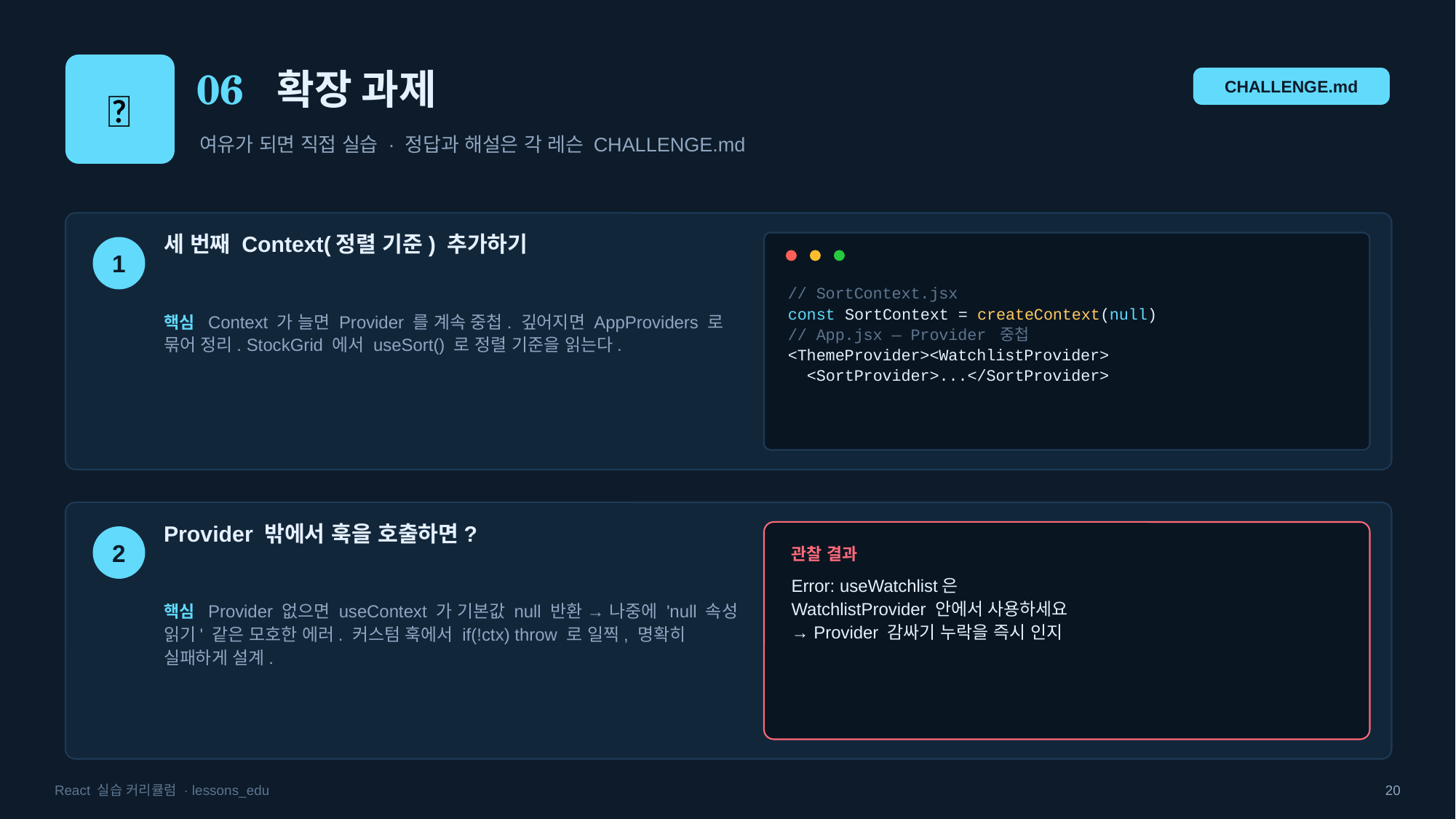

🧩
06  확장 과제
CHALLENGE.md
여유가 되면 직접 실습 · 정답과 해설은 각 레슨 CHALLENGE.md

세 번째 Context(정렬 기준) 추가하기

1

// SortContext.jsx
const SortContext = createContext(null)
// App.jsx — Provider 중첩
<ThemeProvider><WatchlistProvider>
  <SortProvider>...</SortProvider>
핵심  Context 가 늘면 Provider 를 계속 중첩. 깊어지면 AppProviders 로 묶어 정리. StockGrid 에서 useSort() 로 정렬 기준을 읽는다.

Provider 밖에서 훅을 호출하면?

2
관찰 결과
Error: useWatchlist은
WatchlistProvider 안에서 사용하세요
→ Provider 감싸기 누락을 즉시 인지
핵심  Provider 없으면 useContext 가 기본값 null 반환 → 나중에 'null 속성 읽기' 같은 모호한 에러. 커스텀 훅에서 if(!ctx) throw 로 일찍, 명확히 실패하게 설계.
React 실습 커리큘럼 · lessons_edu
20